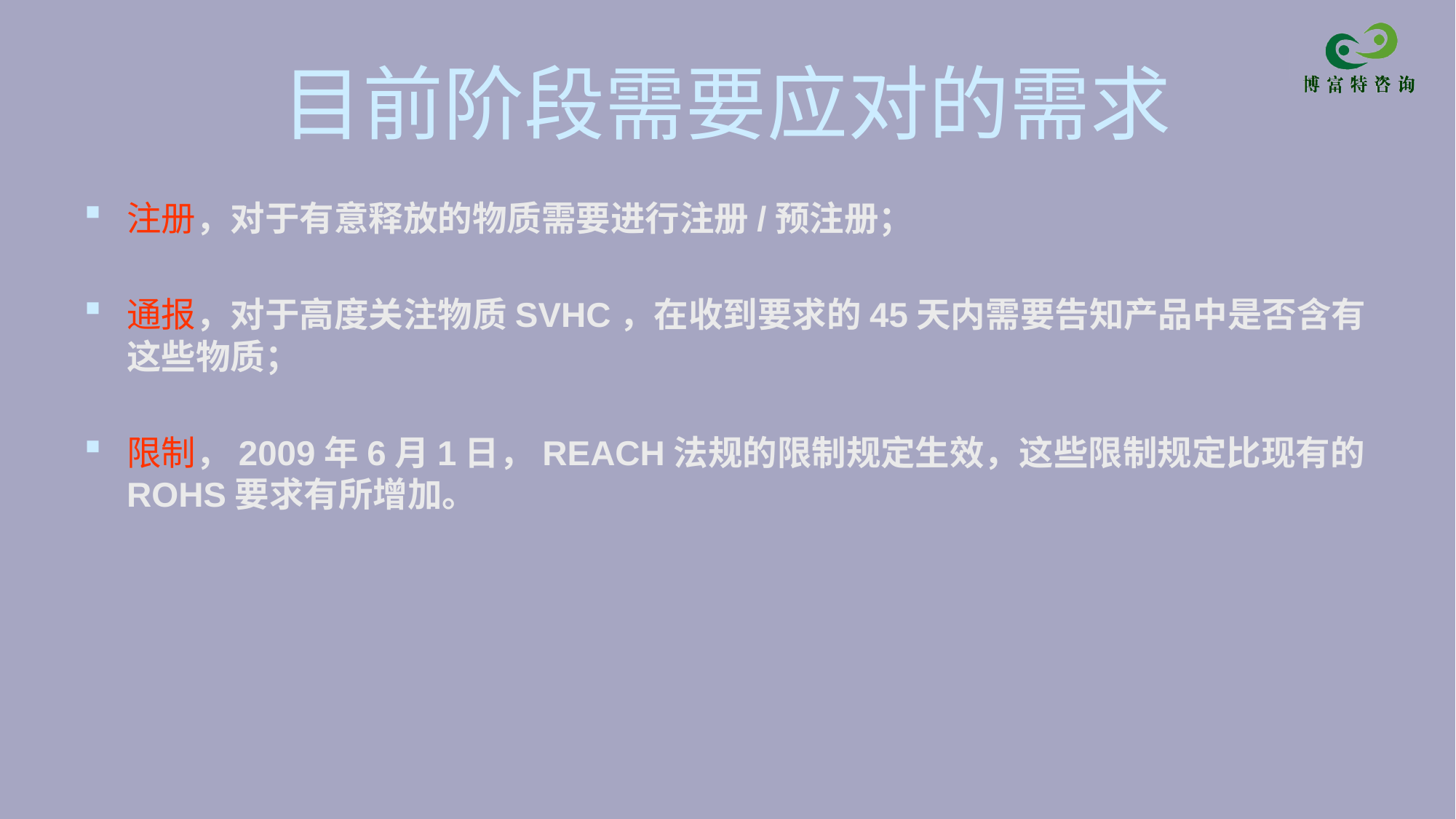

# 目前阶段需要应对的需求
注册，对于有意释放的物质需要进行注册/预注册；

通报，对于高度关注物质SVHC，在收到要求的45天内需要告知产品中是否含有这些物质；

限制，2009年6月1日，REACH法规的限制规定生效，这些限制规定比现有的ROHS要求有所增加。